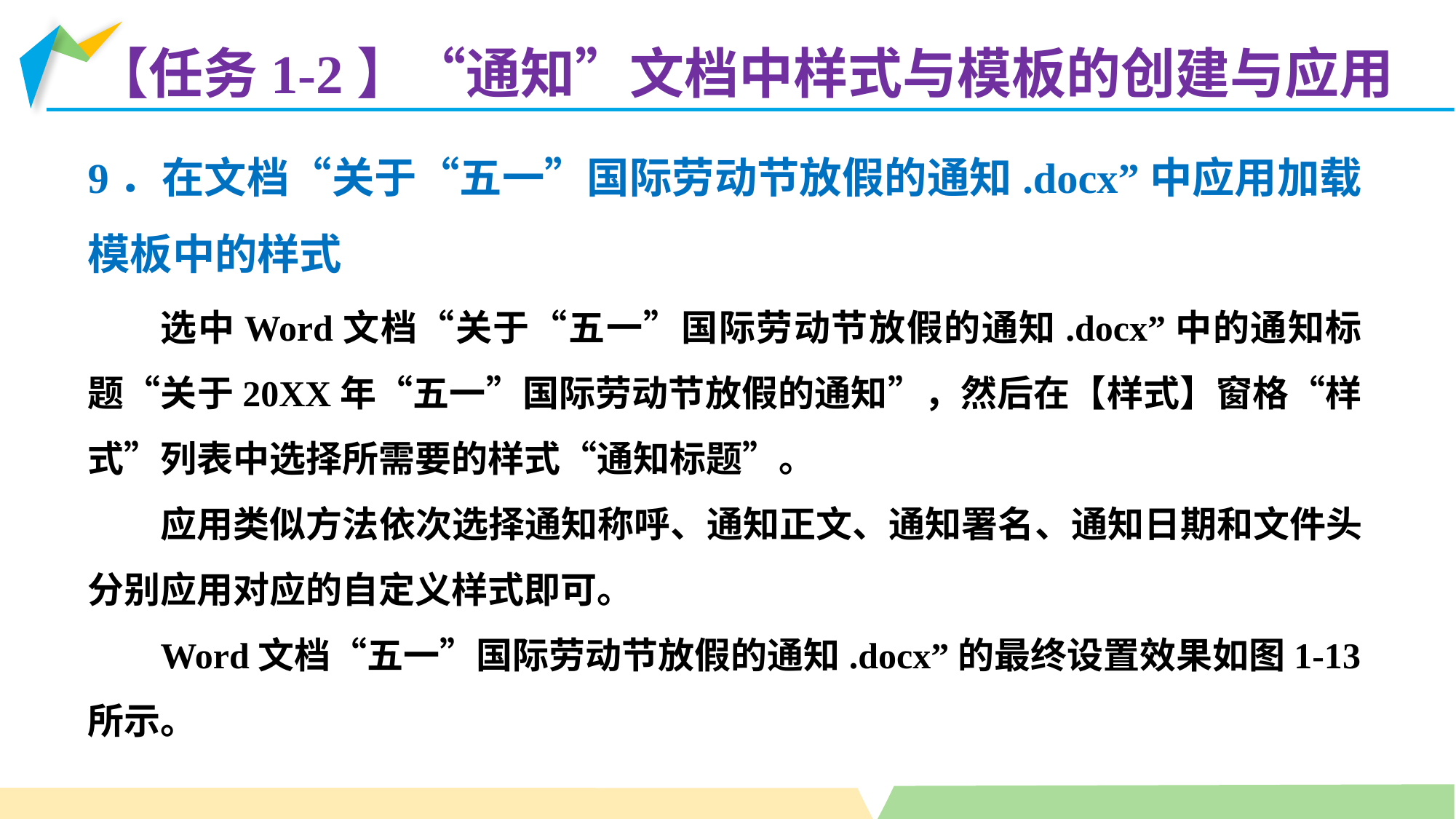

【任务1-2】“通知”文档中样式与模板的创建与应用
9．在文档“关于“五一”国际劳动节放假的通知.docx”中应用加载模板中的样式
选中Word文档“关于“五一”国际劳动节放假的通知.docx”中的通知标题“关于20XX年“五一”国际劳动节放假的通知”，然后在【样式】窗格“样式”列表中选择所需要的样式“通知标题”。
应用类似方法依次选择通知称呼、通知正文、通知署名、通知日期和文件头分别应用对应的自定义样式即可。
Word文档“五一”国际劳动节放假的通知.docx”的最终设置效果如图1-13所示。